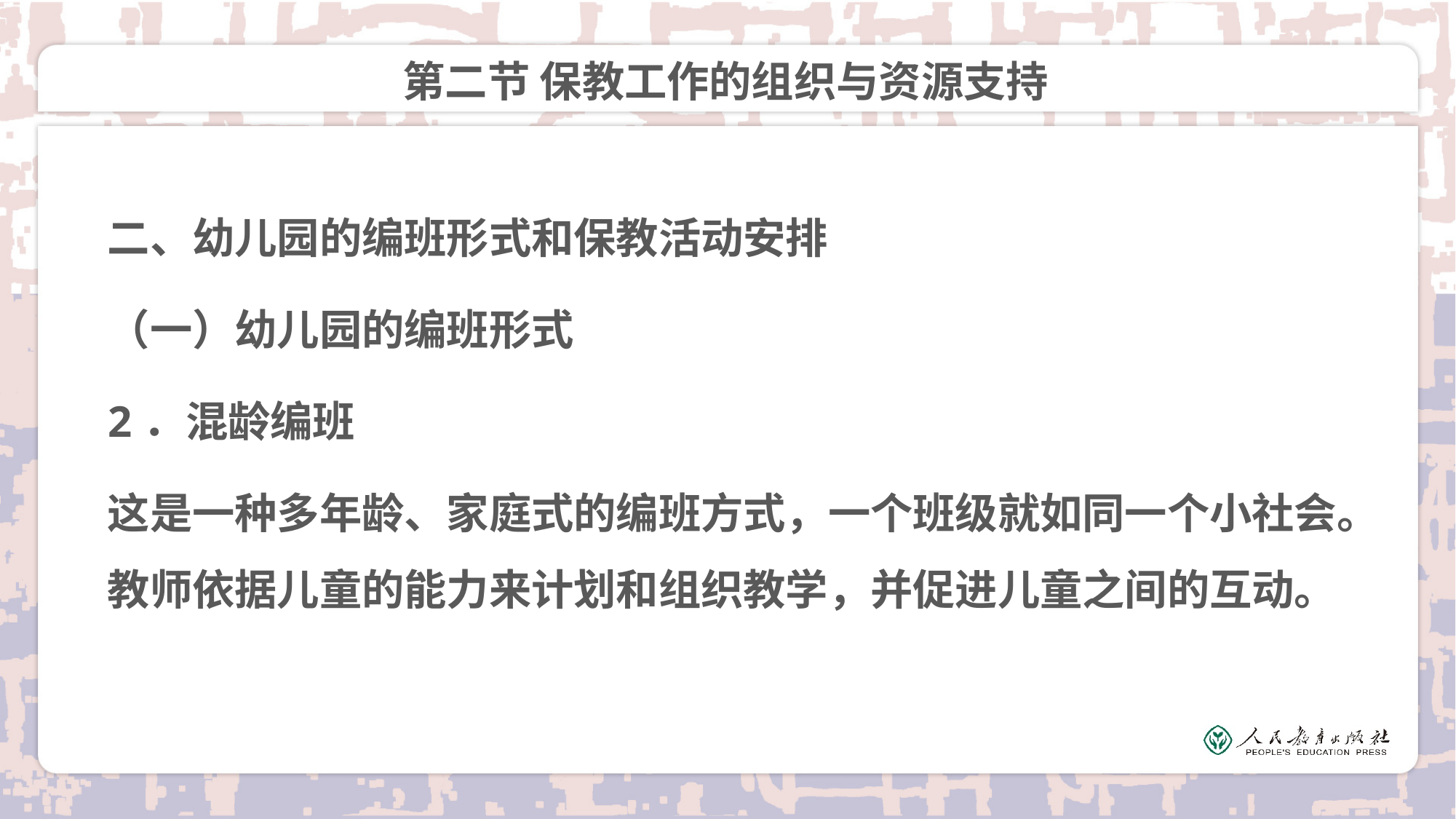

# 第二节 保教工作的组织与资源支持
二、幼儿园的编班形式和保教活动安排
（一）幼儿园的编班形式
2．混龄编班
这是一种多年龄、家庭式的编班方式，一个班级就如同一个小社会。教师依据儿童的能力来计划和组织教学，并促进儿童之间的互动。